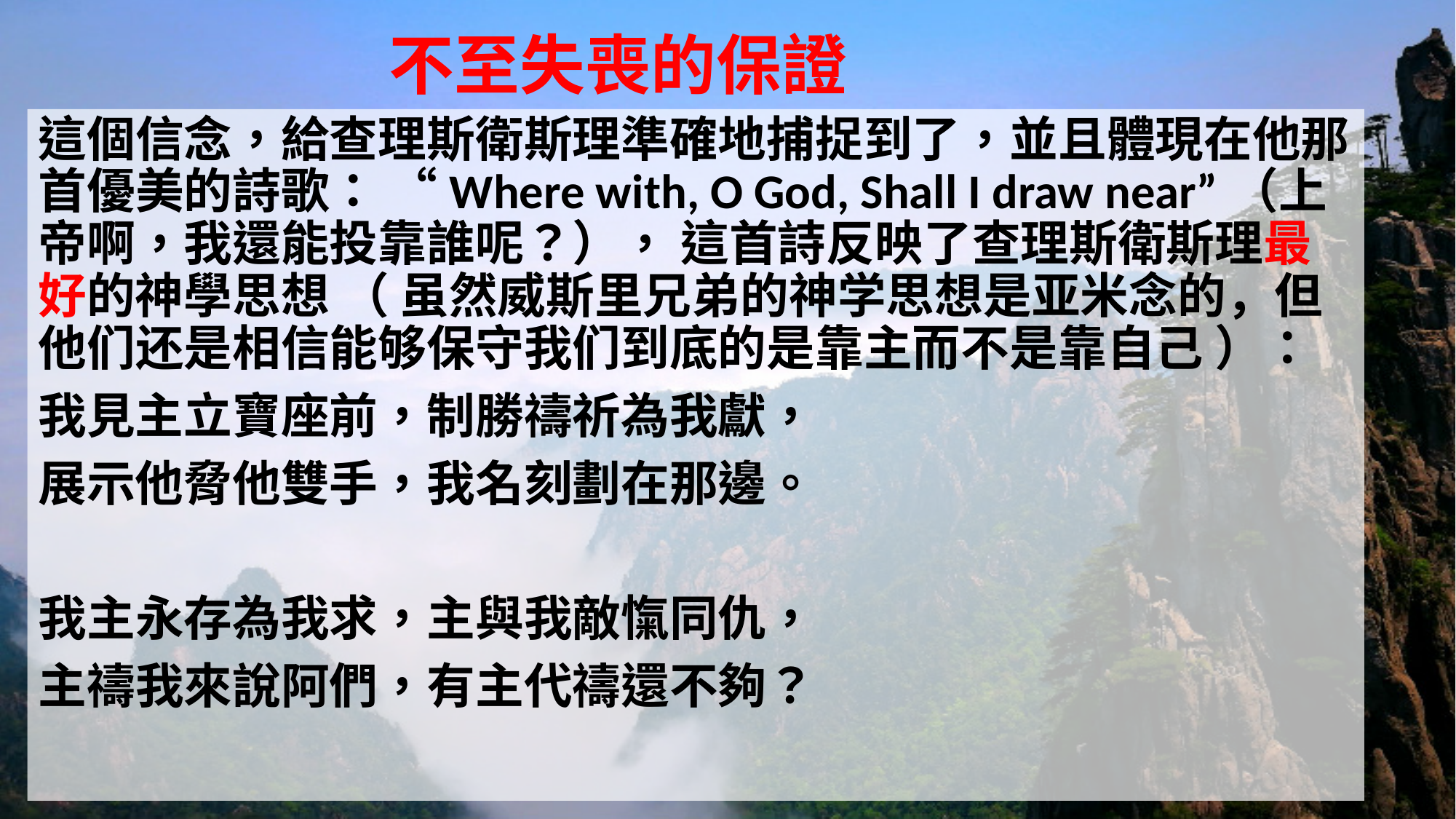

# 不至失喪的保證
這個信念，給查理斯衛斯理準確地捕捉到了，並且體現在他那首優美的詩歌： “Where with, O God, Shall I draw near”（上帝啊，我還能投靠誰呢？）， 這首詩反映了查理斯衛斯理最好的神學思想 （ 虽然威斯里兄弟的神学思想是亚米念的，但他们还是相信能够保守我们到底的是靠主而不是靠自己 ）：
我見主立寶座前，制勝禱祈為我獻，
展示他脅他雙手，我名刻劃在那邊。

我主永存為我求，主與我敵愾同仇，
主禱我來說阿們，有主代禱還不夠？